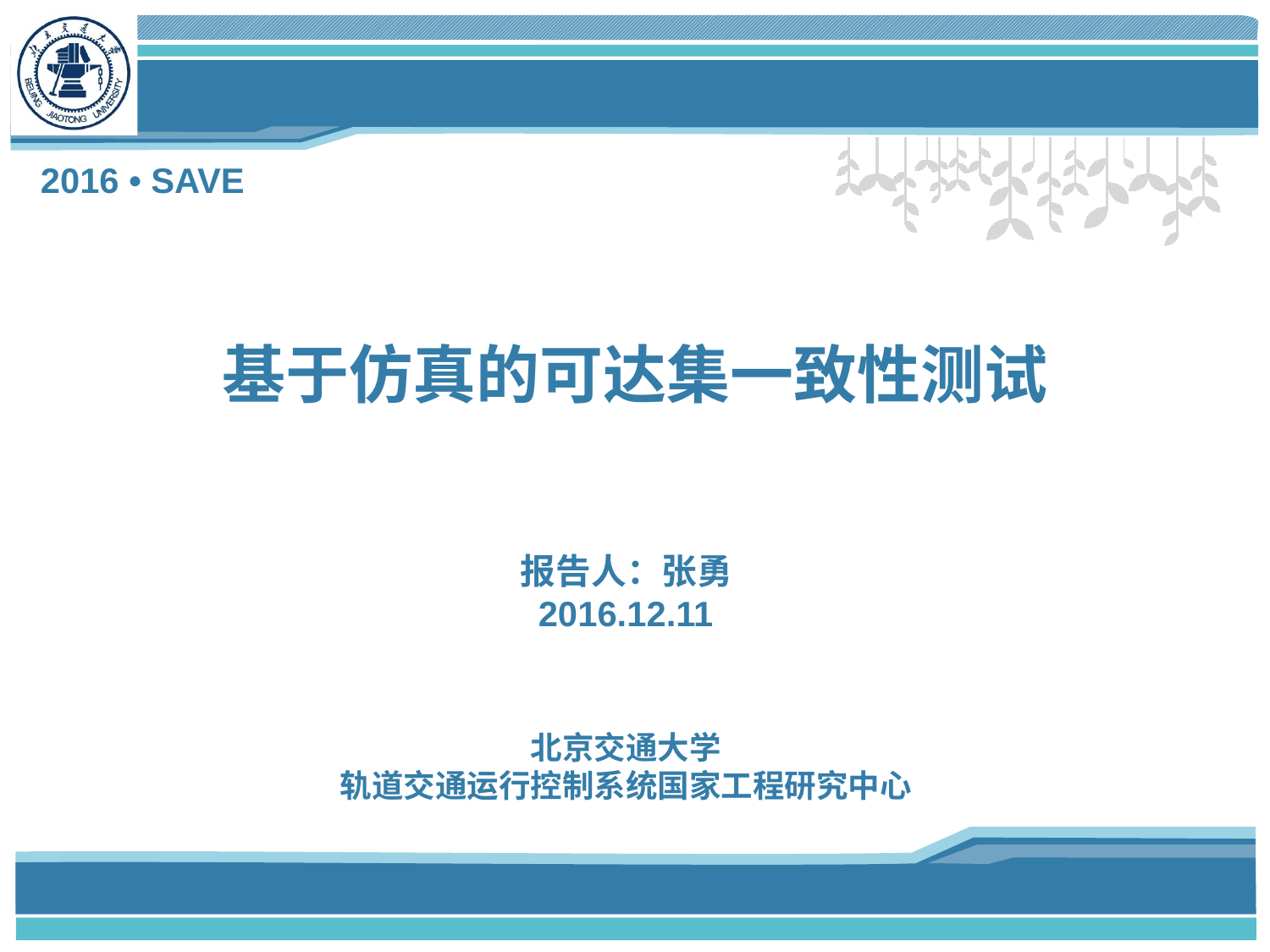

2016 • SAVE
# 基于仿真的可达集一致性测试

报告人：张勇
2016.12.11
北京交通大学
轨道交通运行控制系统国家工程研究中心